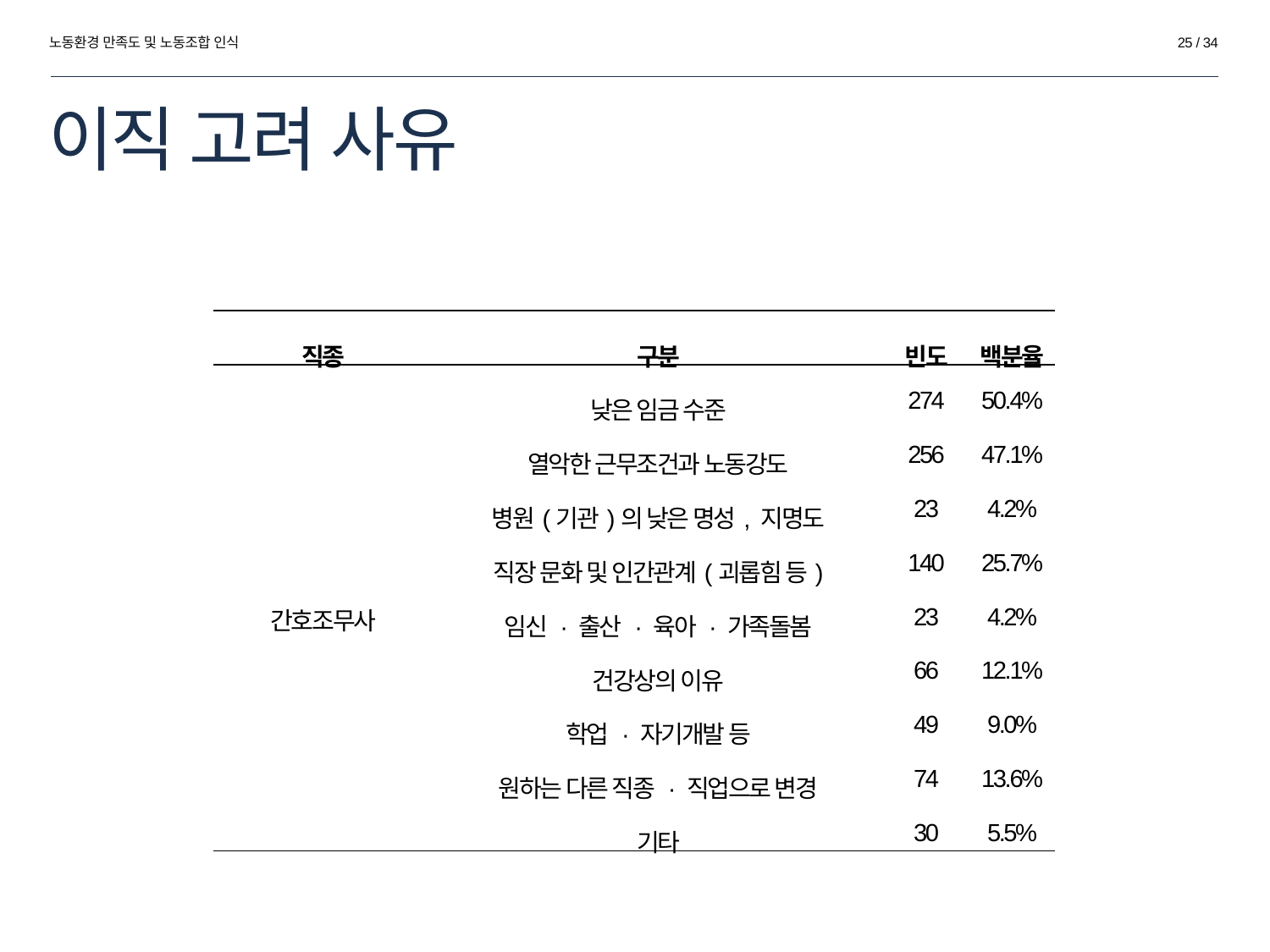

노동환경 만족도 및 노동조합 인식
25 / 34
# 이직 고려 사유
| 직종 | 구분 | 빈도 | 백분율 |
| --- | --- | --- | --- |
| 간호조무사 | 낮은 임금 수준 | 274 | 50.4% |
|  | 열악한 근무조건과 노동강도 | 256 | 47.1% |
|  | 병원(기관)의 낮은 명성, 지명도 | 23 | 4.2% |
|  | 직장 문화 및 인간관계(괴롭힘 등) | 140 | 25.7% |
|  | 임신 · 출산 · 육아 · 가족돌봄 | 23 | 4.2% |
|  | 건강상의 이유 | 66 | 12.1% |
|  | 학업 · 자기개발 등 | 49 | 9.0% |
|  | 원하는 다른 직종 · 직업으로 변경 | 74 | 13.6% |
|  | 기타 | 30 | 5.5% |